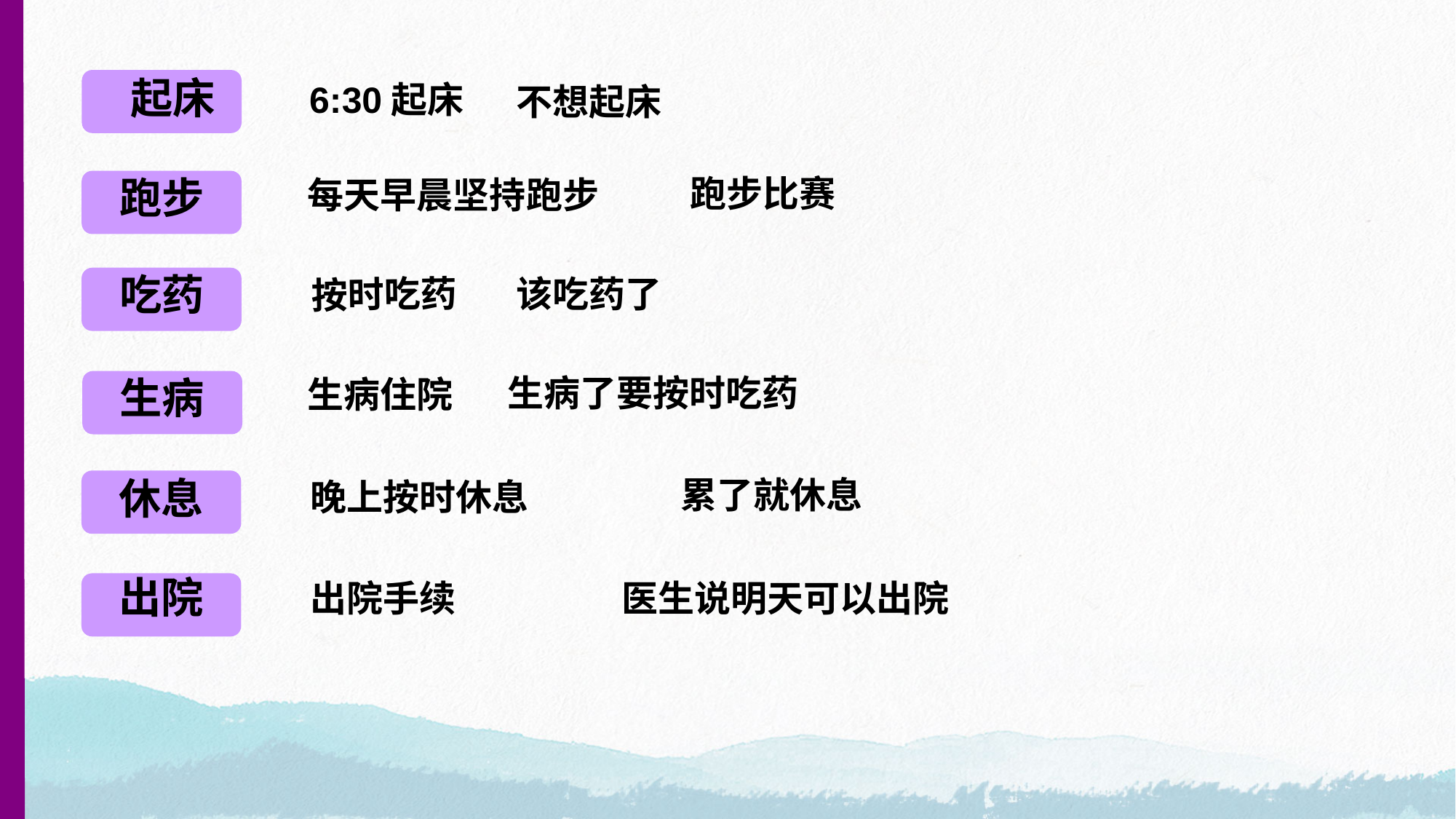

起床

6:30起床
不想起床
跑步

跑步比赛
每天早晨坚持跑步
吃药

按时吃药
该吃药了
生病了要按时吃药
生病

生病住院
休息

累了就休息
晚上按时休息
出院

出院手续
医生说明天可以出院